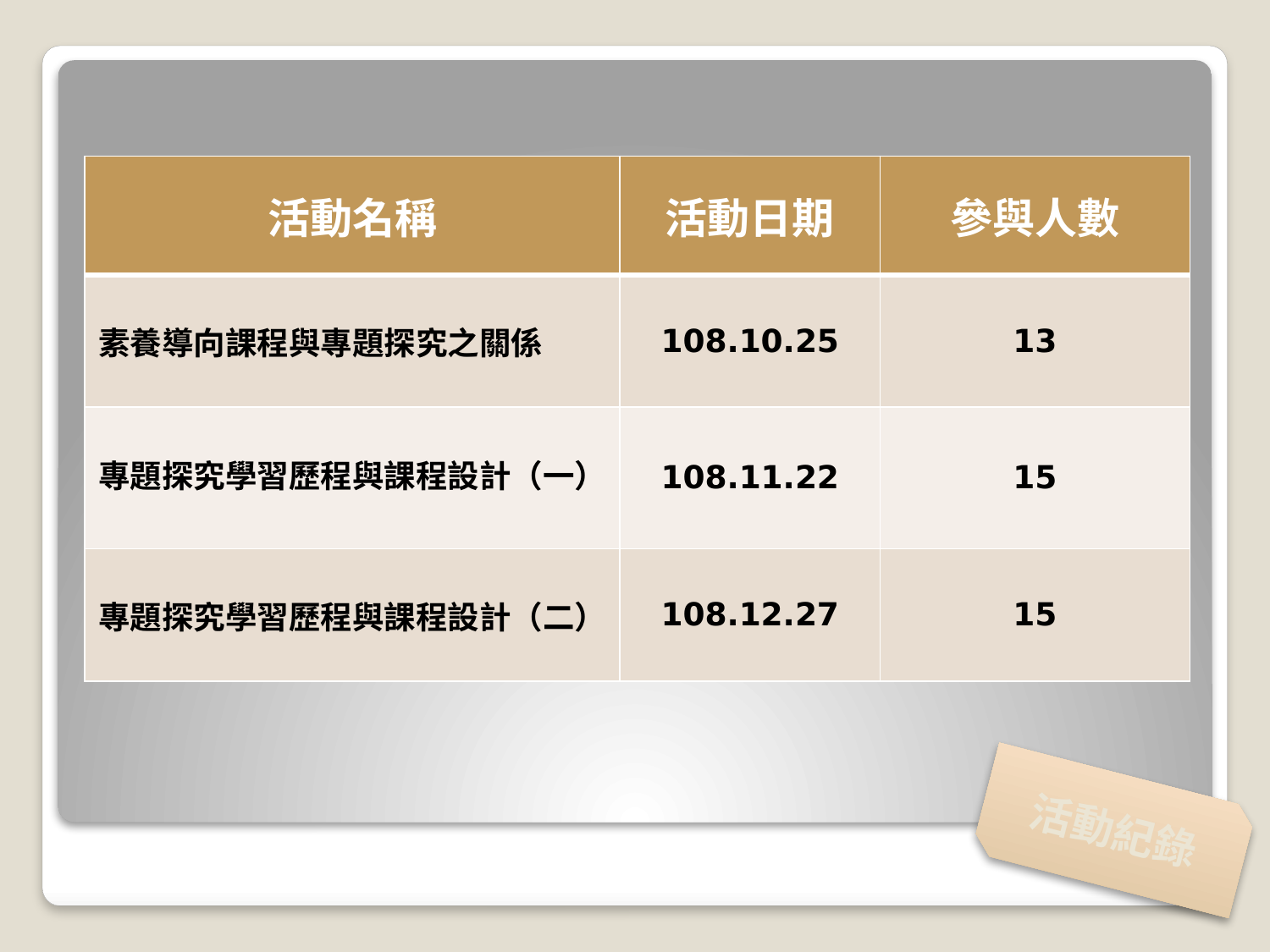

| 活動名稱 | 活動日期 | 參與人數 |
| --- | --- | --- |
| 素養導向課程與專題探究之關係 | 108.10.25 | 13 |
| 專題探究學習歷程與課程設計（一） | 108.11.22 | 15 |
| 專題探究學習歷程與課程設計（二） | 108.12.27 | 15 |
活動紀錄